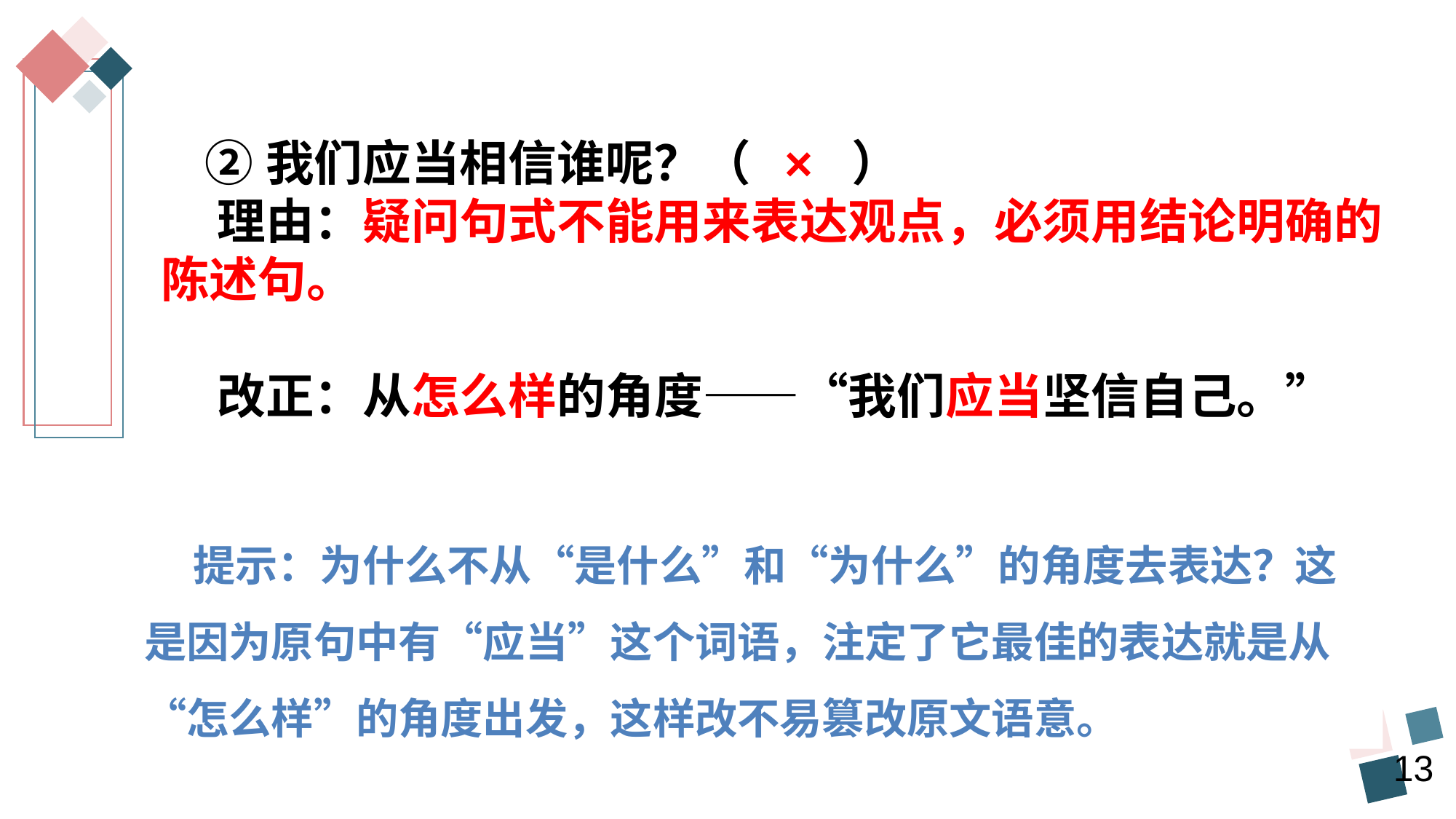

②我们应当相信谁呢？（  ×  ）
    理由：疑问句式不能用来表达观点，必须用结论明确的陈述句。

    改正：从怎么样的角度——“我们应当坚信自己。”

    提示：为什么不从“是什么”和“为什么”的角度去表达？这是因为原句中有“应当”这个词语，注定了它最佳的表达就是从“怎么样”的角度出发，这样改不易篡改原文语意。
13